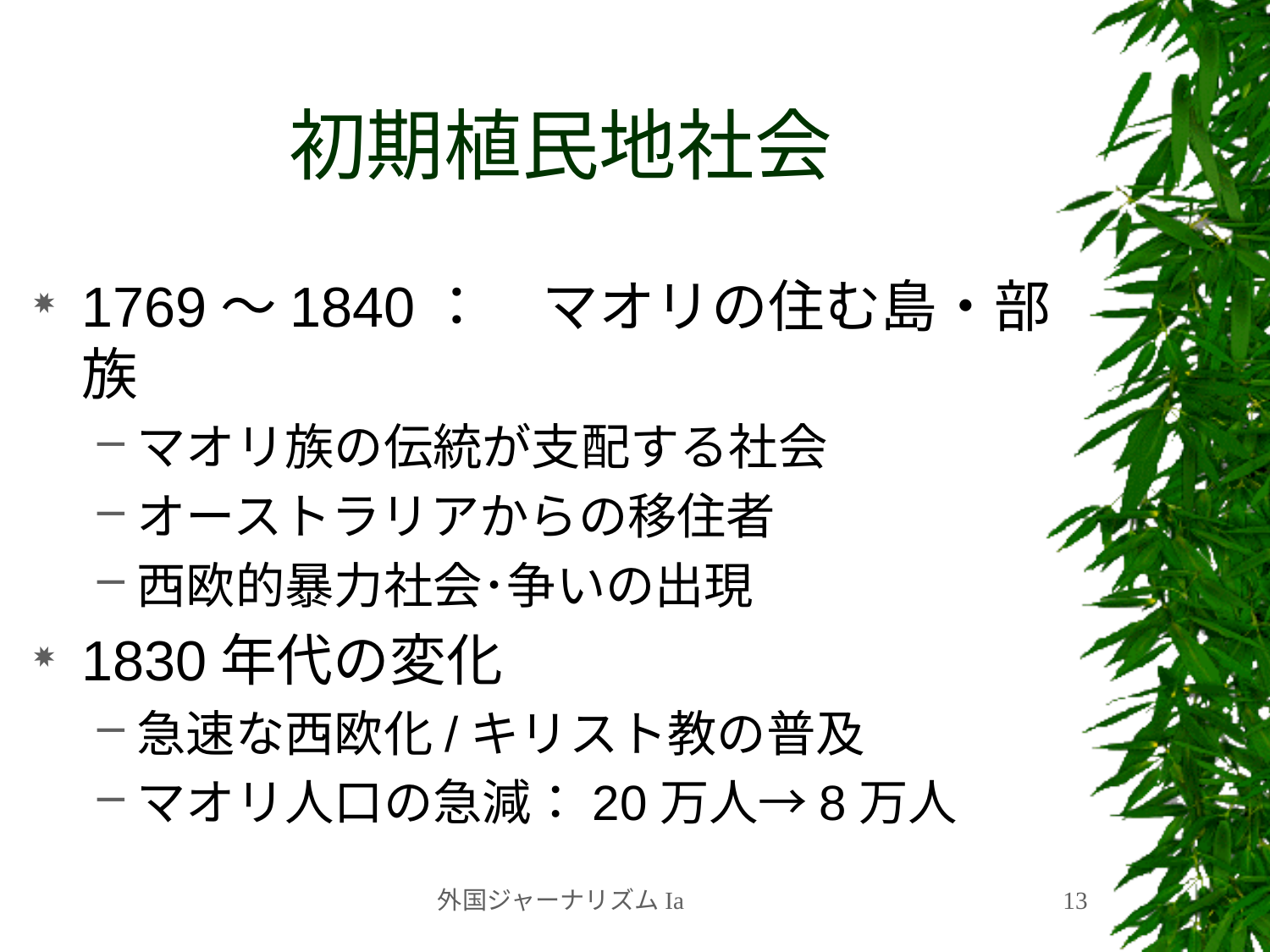

# 初期植民地社会
1769～1840：　マオリの住む島・部族
マオリ族の伝統が支配する社会
オーストラリアからの移住者
西欧的暴力社会･争いの出現
1830年代の変化
急速な西欧化/キリスト教の普及
マオリ人口の急減：20万人→8万人
外国ジャーナリズムIa
13